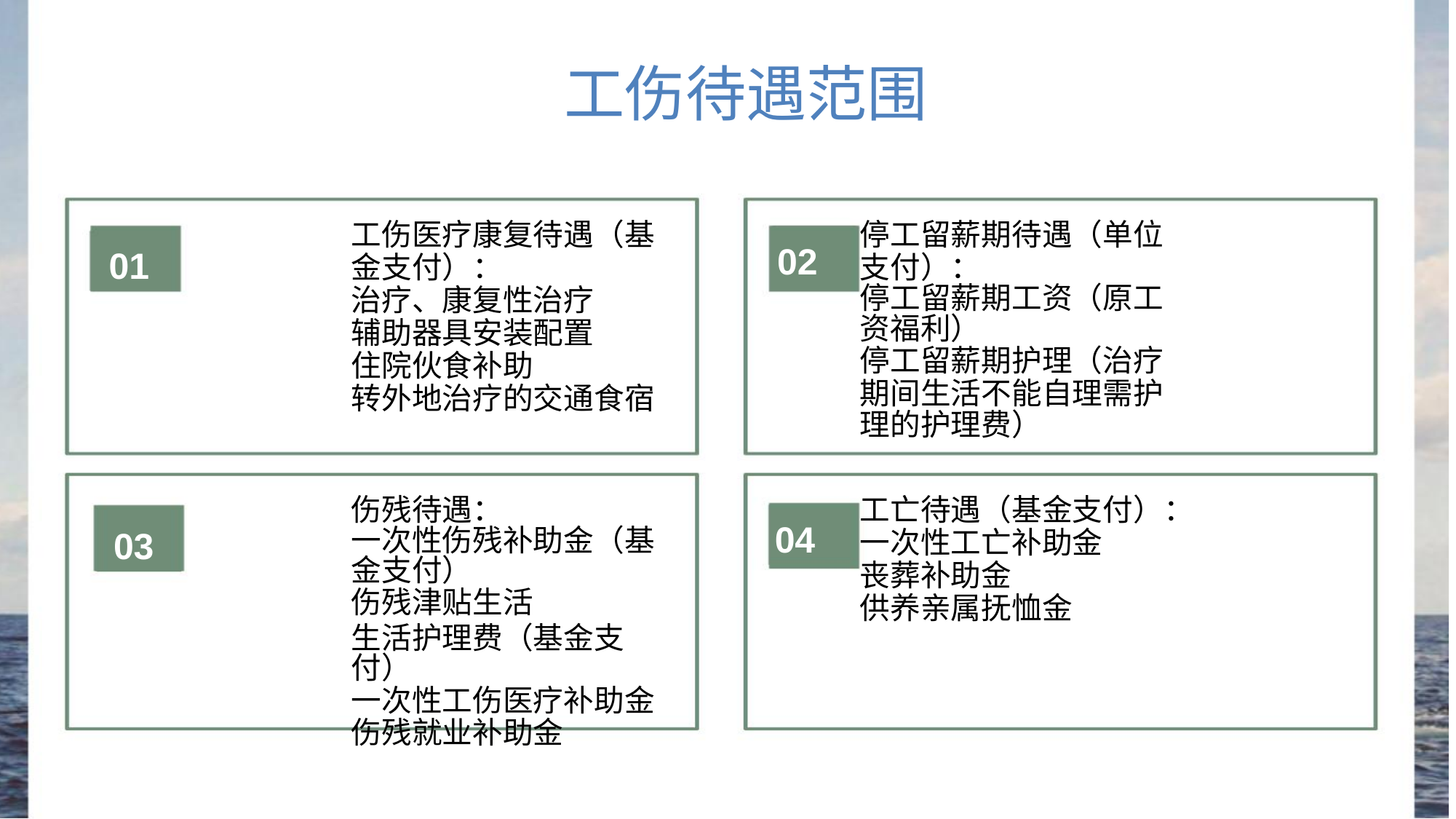

工伤待遇范围
工伤医疗康复待遇（基
金支付）：
治疗、康复性治疗
辅助器具安装配置
住院伙食补助
转外地治疗的交通食宿
停工留薪期待遇（单位
02
01
03
支付）：
停工留薪期工资（原工资福利）
停工留薪期护理（治疗
期间生活不能自理需护
理的护理费）
伤残待遇：
一次性伤残补助金（基金支付）
伤残津贴生活
工亡待遇（基金支付）：
一次性工亡补助金
丧葬补助金
供养亲属抚恤金

04
生活护理费（基金支付）
一次性工伤医疗补助金
伤残就业补助金